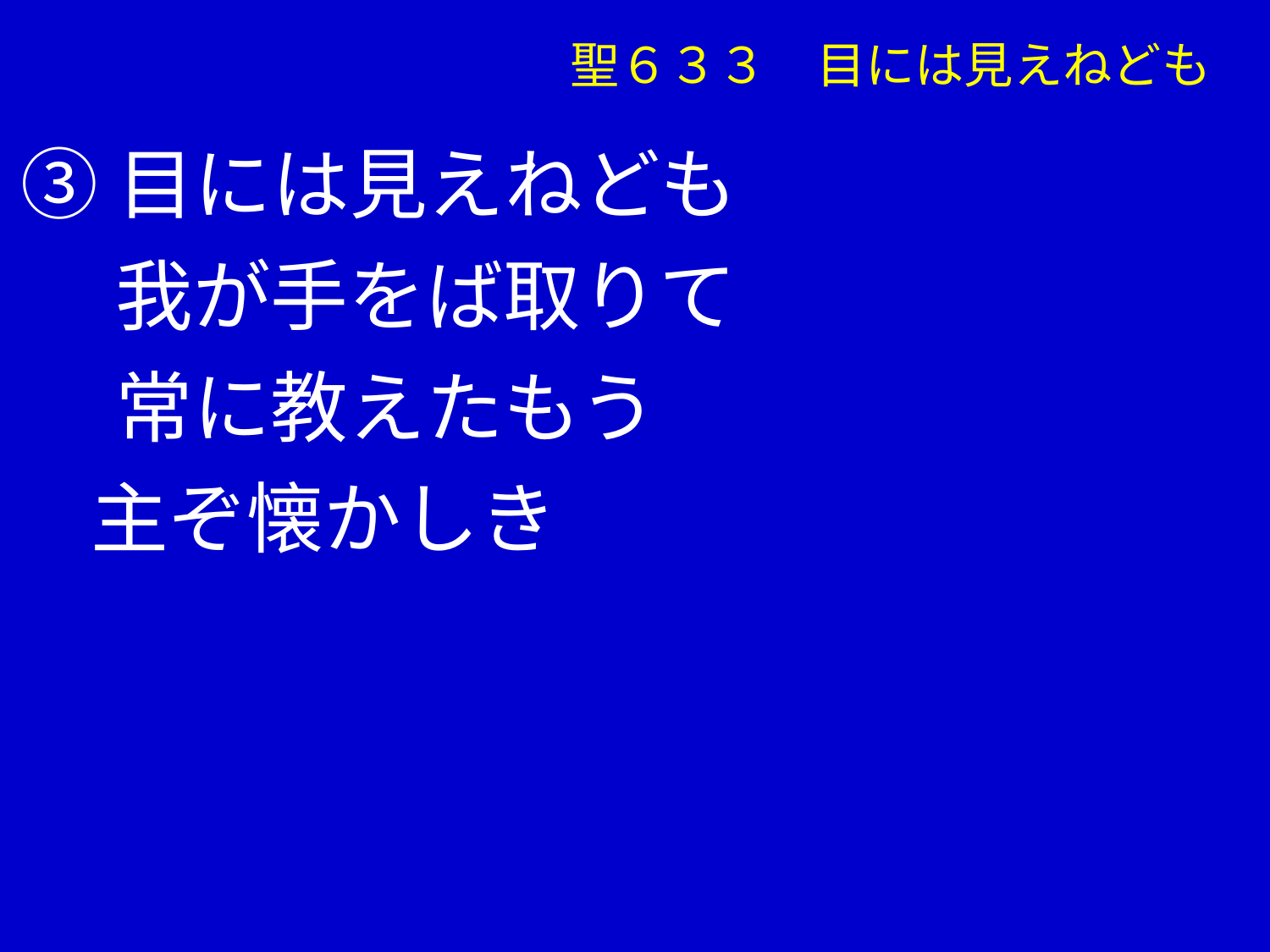

聖６３３　目には見えねども
③目には見えねども
　 我が手をば取りて
　 常に教えたもう
   主ぞ懐かしき